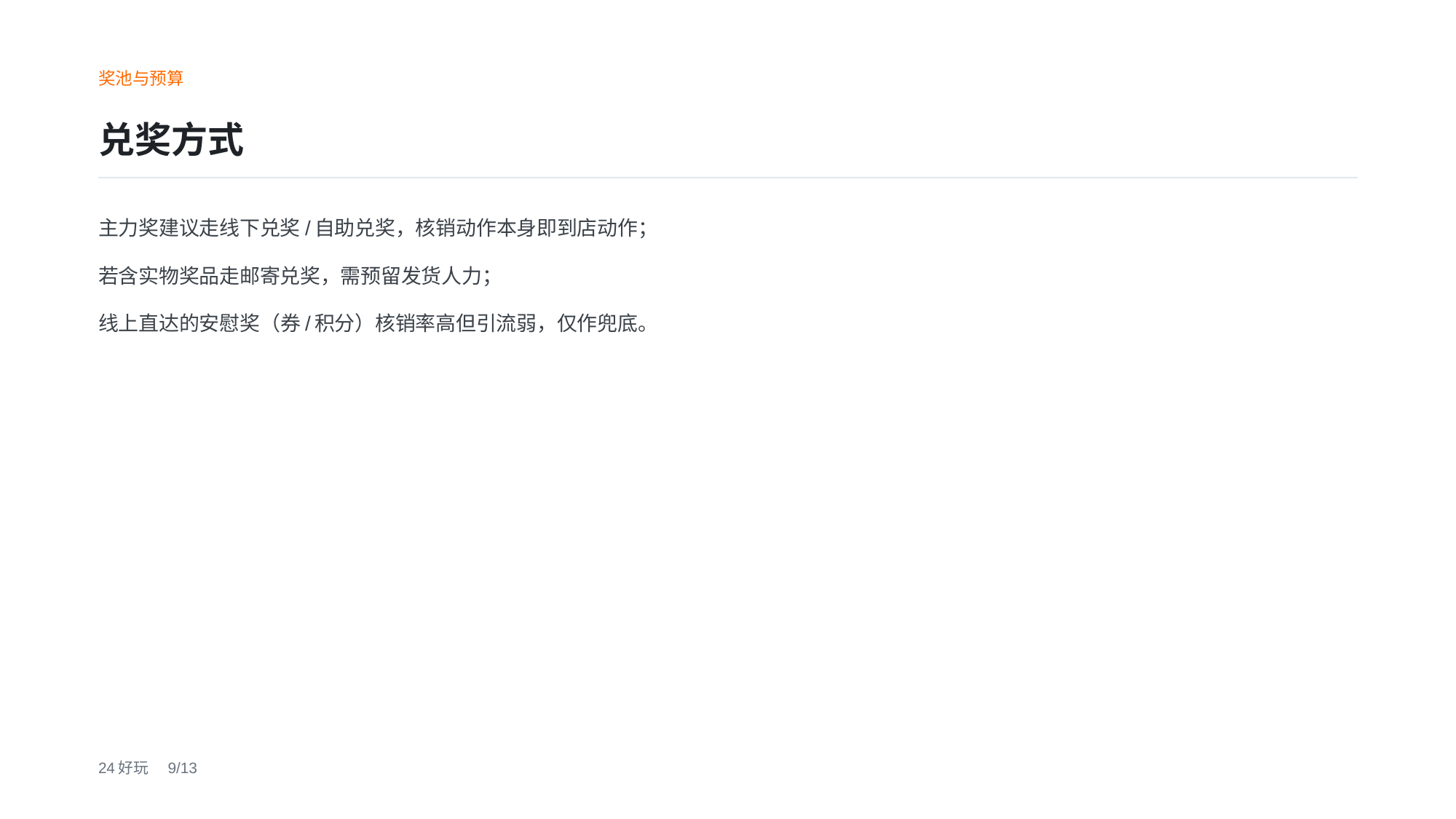

奖池与预算
兑奖方式

主力奖建议走线下兑奖/自助兑奖，核销动作本身即到店动作；
若含实物奖品走邮寄兑奖，需预留发货人力；
线上直达的安慰奖（券/积分）核销率高但引流弱，仅作兜底。
24好玩　9/13